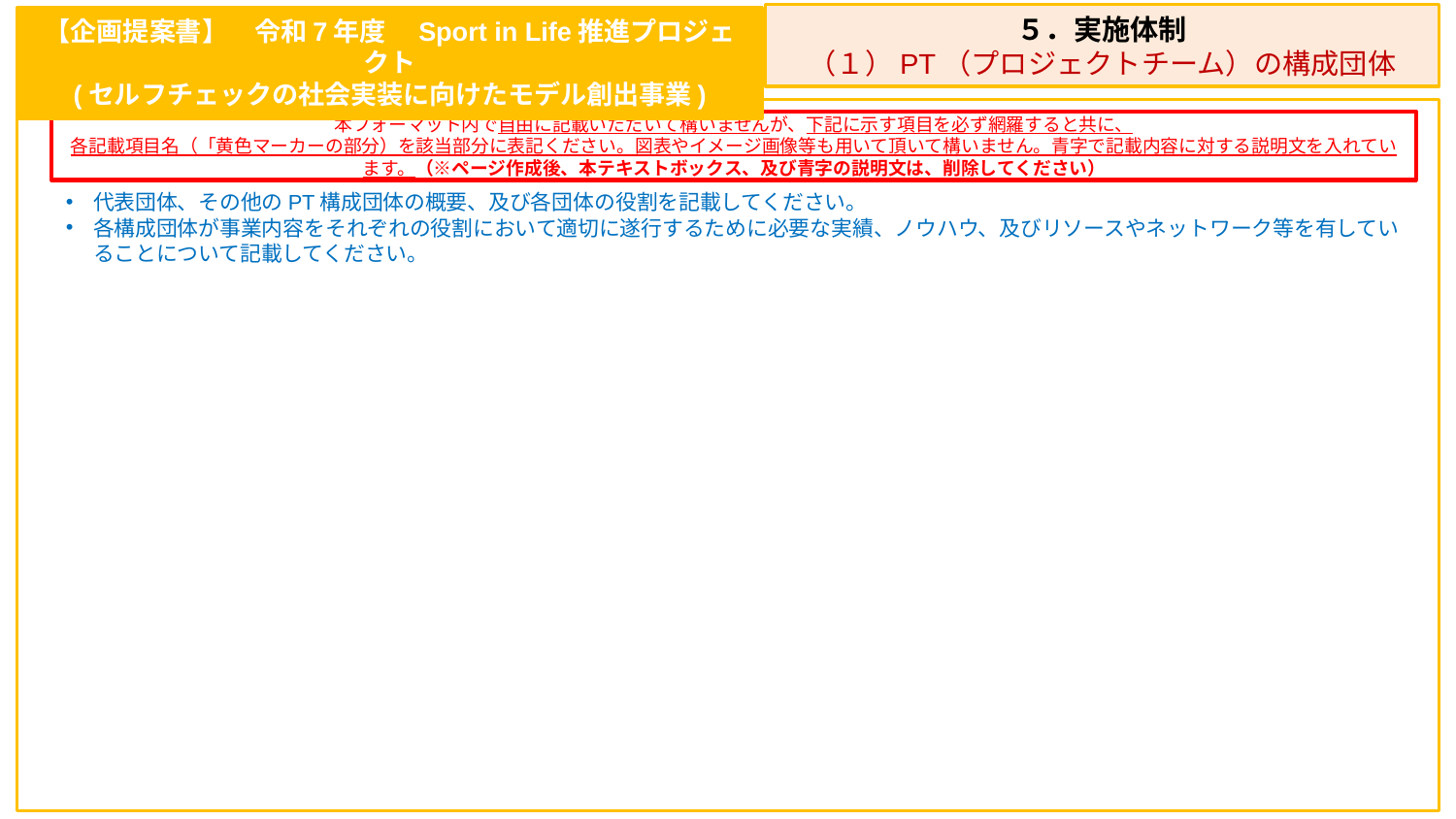

５．実施体制
（１）PT（プロジェクトチーム）の構成団体
【企画提案書】　令和7年度　Sport in Life推進プロジェクト
(セルフチェックの社会実装に向けたモデル創出事業)

本フォーマット内で自由に記載いただいて構いませんが、下記に示す項目を必ず網羅すると共に、
各記載項目名（「黄色マーカーの部分）を該当部分に表記ください。図表やイメージ画像等も用いて頂いて構いません。青字で記載内容に対する説明文を入れています。（※ページ作成後、本テキストボックス、及び青字の説明文は、削除してください）
代表団体、その他のPT構成団体の概要、及び各団体の役割を記載してください。
各構成団体が事業内容をそれぞれの役割において適切に遂行するために必要な実績、ノウハウ、及びリソースやネットワーク等を有していることについて記載してください。